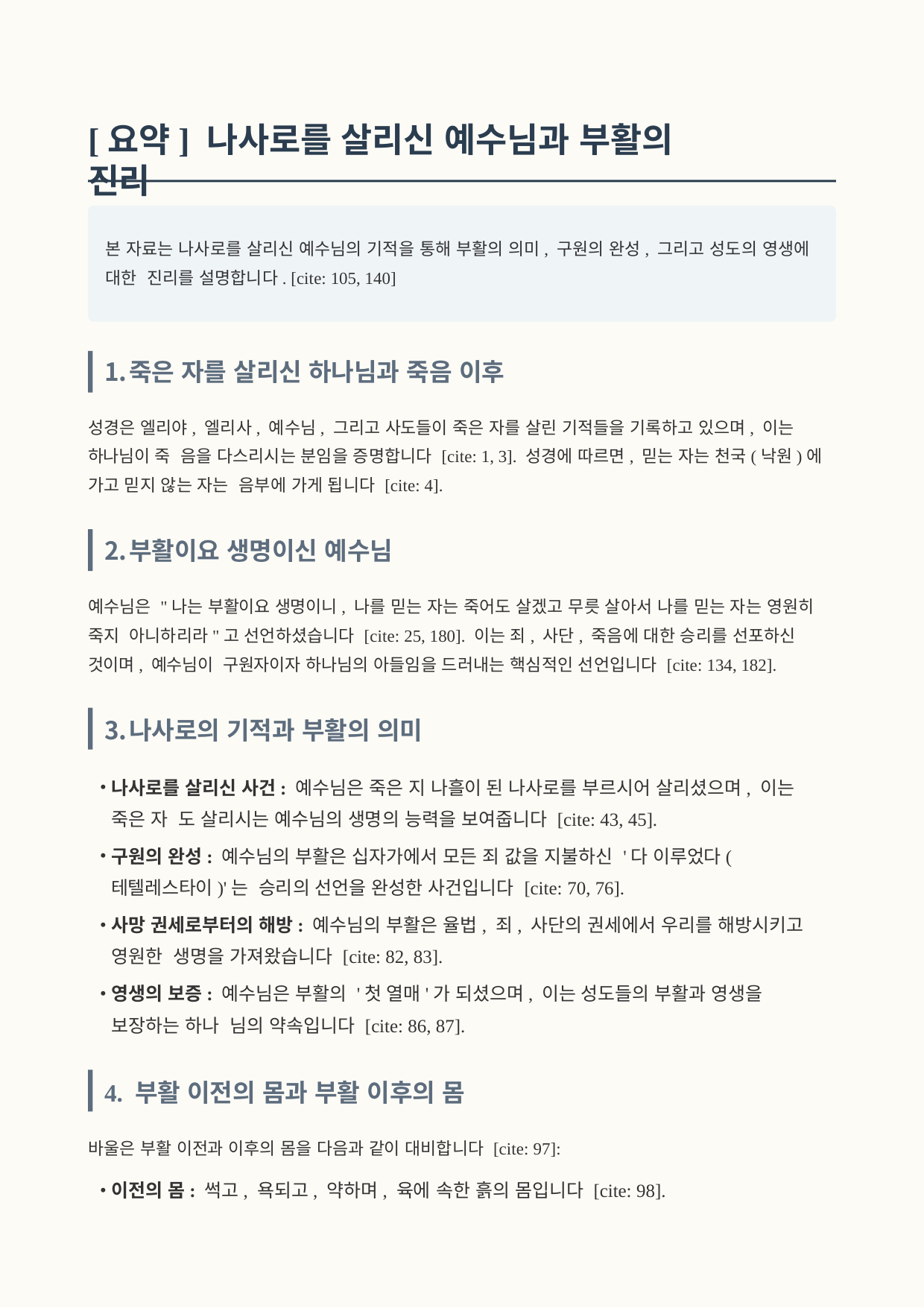

[요약] 나사로를 살리신 예수님과 부활의 진리

본 자료는 나사로를 살리신 예수님의 기적을 통해 부활의 의미, 구원의 완성, 그리고 성도의 영생에 대한  진리를 설명합니다. [cite: 105, 140]

죽은 자를 살리신 하나님과 죽음 이후
성경은 엘리야, 엘리사, 예수님, 그리고 사도들이 죽은 자를 살린 기적들을 기록하고 있으며, 이는 하나님이 죽  음을 다스리시는 분임을 증명합니다 [cite: 1, 3]. 성경에 따르면, 믿는 자는 천국(낙원)에 가고 믿지 않는 자는  음부에 가게 됩니다 [cite: 4].

부활이요 생명이신 예수님
예수님은 "나는 부활이요 생명이니, 나를 믿는 자는 죽어도 살겠고 무릇 살아서 나를 믿는 자는 영원히 죽지  아니하리라"고 선언하셨습니다 [cite: 25, 180]. 이는 죄, 사단, 죽음에 대한 승리를 선포하신 것이며, 예수님이  구원자이자 하나님의 아들임을 드러내는 핵심적인 선언입니다 [cite: 134, 182].

나사로의 기적과 부활의 의미
나사로를 살리신 사건: 예수님은 죽은 지 나흘이 된 나사로를 부르시어 살리셨으며, 이는 죽은 자  도 살리시는 예수님의 생명의 능력을 보여줍니다 [cite: 43, 45].
구원의 완성: 예수님의 부활은 십자가에서 모든 죄 값을 지불하신 '다 이루었다(테텔레스타이)'는  승리의 선언을 완성한 사건입니다 [cite: 70, 76].
사망 권세로부터의 해방: 예수님의 부활은 율법, 죄, 사단의 권세에서 우리를 해방시키고 영원한  생명을 가져왔습니다 [cite: 82, 83].
영생의 보증: 예수님은 부활의 '첫 열매'가 되셨으며, 이는 성도들의 부활과 영생을 보장하는 하나  님의 약속입니다 [cite: 86, 87].

4. 부활 이전의 몸과 부활 이후의 몸
바울은 부활 이전과 이후의 몸을 다음과 같이 대비합니다 [cite: 97]:
이전의 몸: 썩고, 욕되고, 약하며, 육에 속한 흙의 몸입니다 [cite: 98].